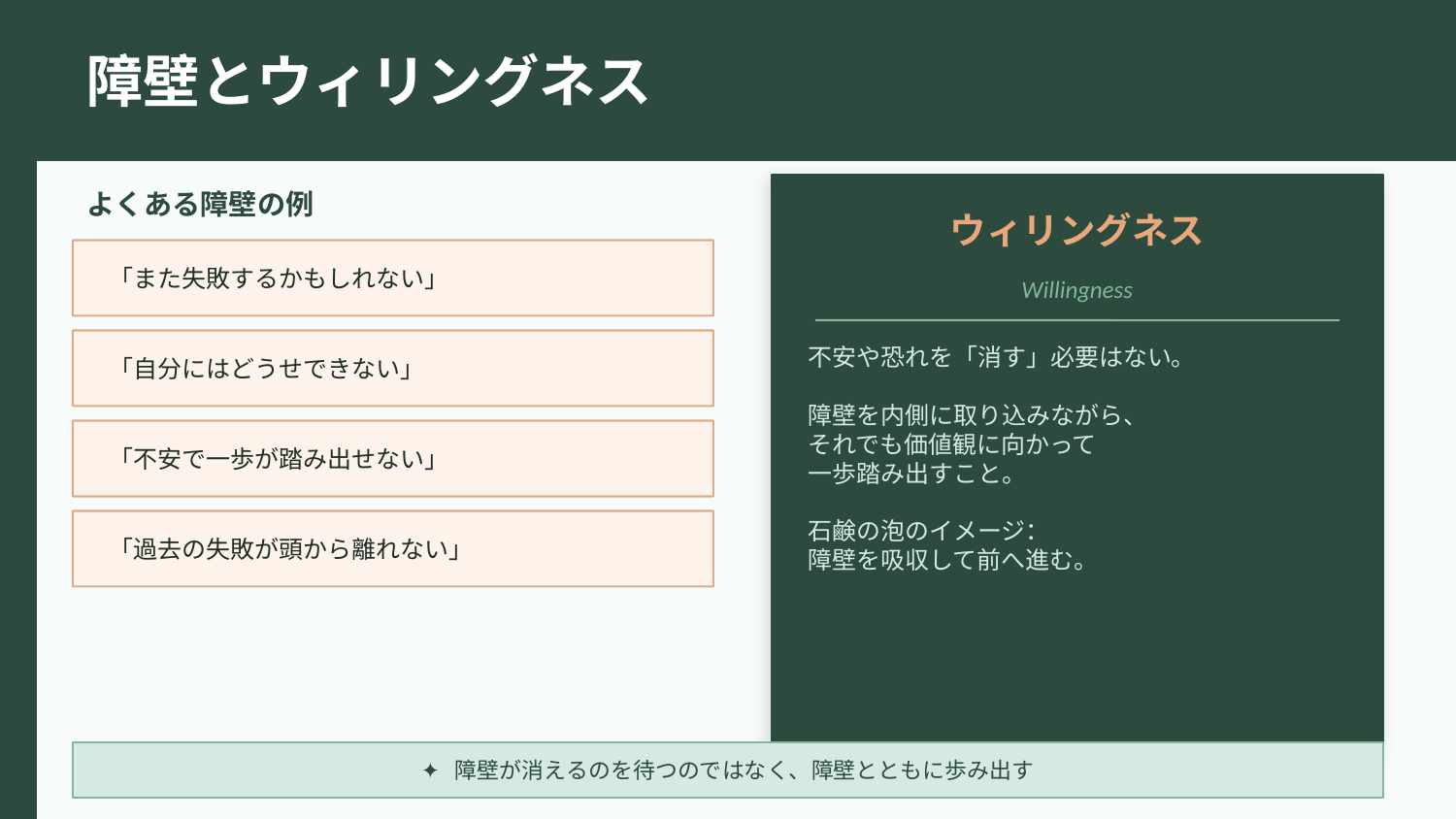

障壁とウィリングネス
よくある障壁の例

ウィリングネス

「また失敗するかもしれない」
Willingness

「自分にはどうせできない」
不安や恐れを「消す」必要はない。

障壁を内側に取り込みながら、
それでも価値観に向かって
一歩踏み出すこと。

石鹸の泡のイメージ：
障壁を吸収して前へ進む。

「不安で一歩が踏み出せない」

「過去の失敗が頭から離れない」

✦  障壁が消えるのを待つのではなく、障壁とともに歩み出す